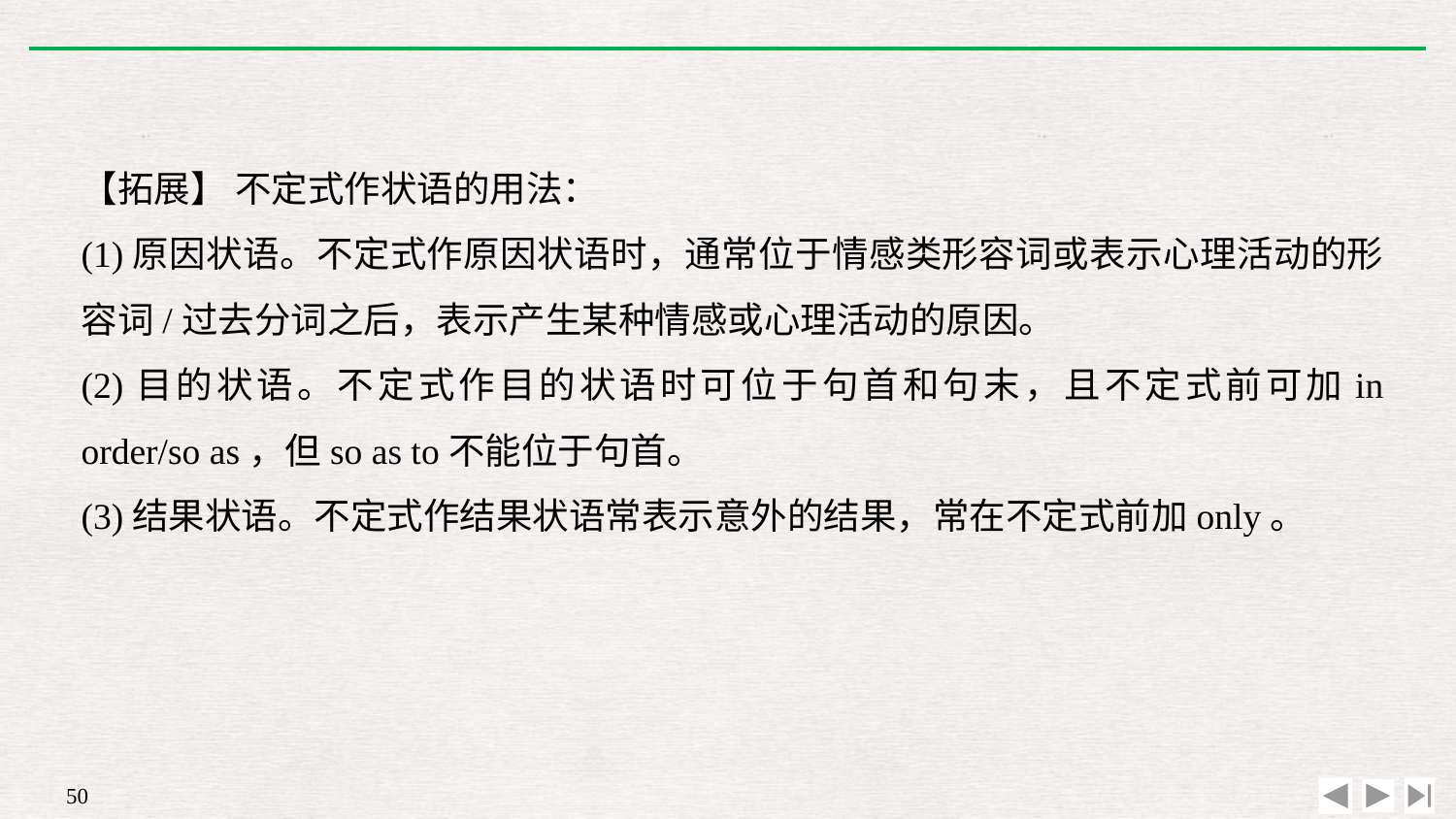

【拓展】 不定式作状语的用法：
(1)原因状语。不定式作原因状语时，通常位于情感类形容词或表示心理活动的形容词/过去分词之后，表示产生某种情感或心理活动的原因。
(2)目的状语。不定式作目的状语时可位于句首和句末，且不定式前可加in order/so as，但so as to不能位于句首。
(3)结果状语。不定式作结果状语常表示意外的结果，常在不定式前加only。